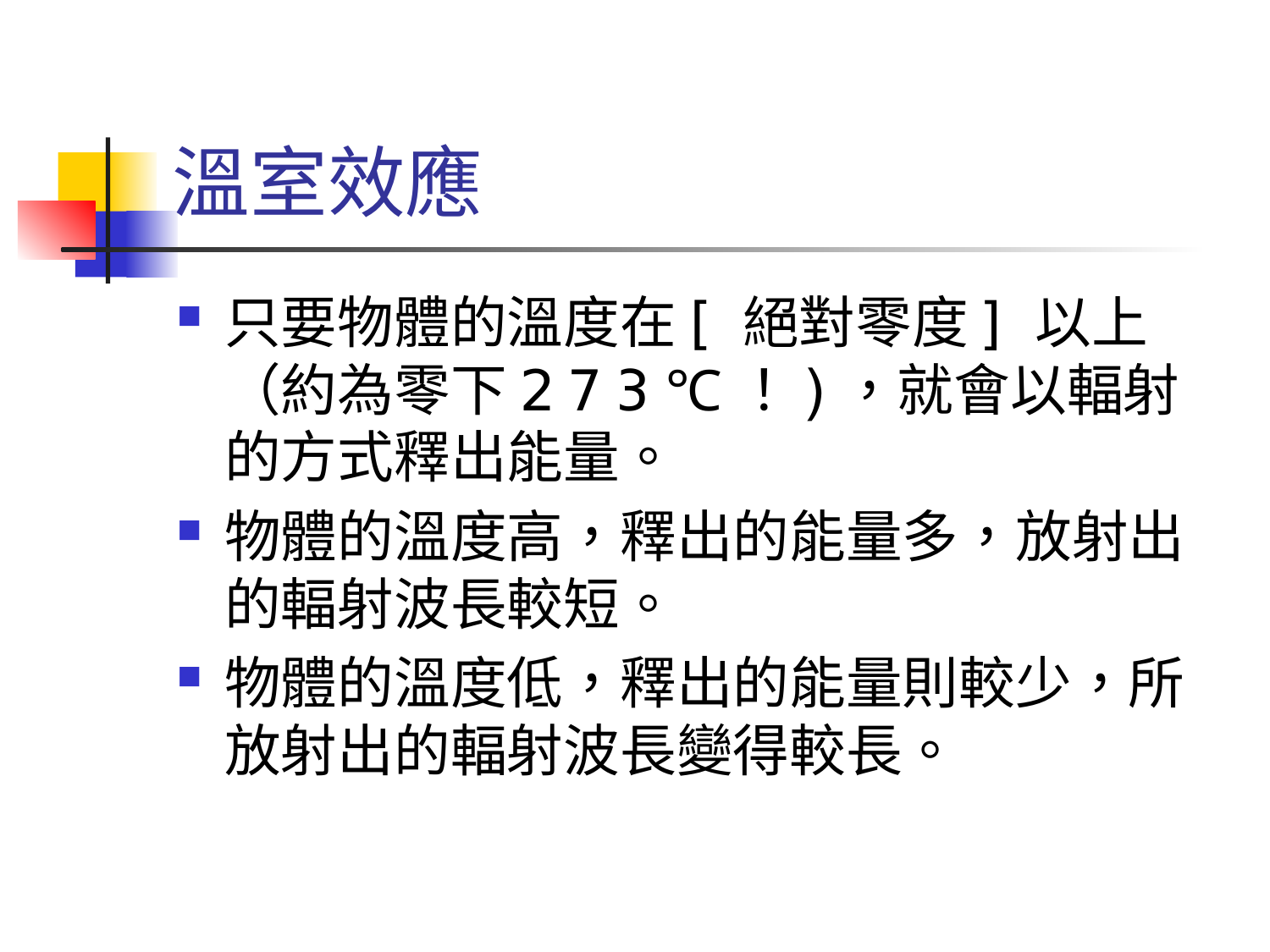

# 溫室效應
只要物體的溫度在[ 絕對零度] 以上（約為零下2 7 3 ℃！)，就會以輻射的方式釋出能量。
物體的溫度高，釋出的能量多，放射出的輻射波長較短。
物體的溫度低，釋出的能量則較少，所放射出的輻射波長變得較長。